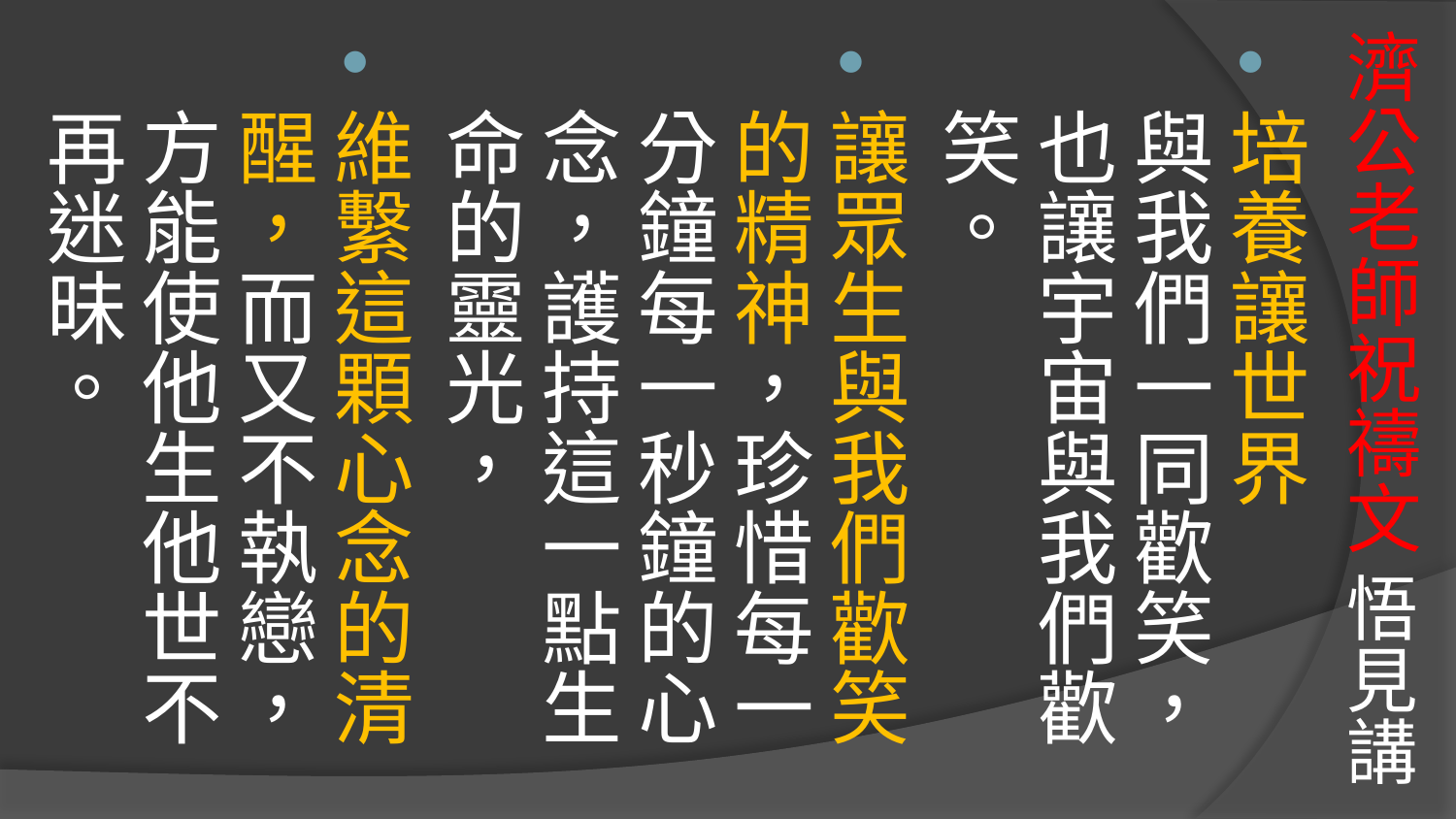

# 濟公老師祝禱文 悟見講
培養讓世界              與我們一同歡笑，
也讓宇宙與我們歡笑。
讓眾生與我們歡笑的精神，珍惜每一分鐘每一秒鐘的心念，護持這一點生命的靈光，
維繫這顆心念的清醒，而又不執戀，方能使他生他世不再迷昧。